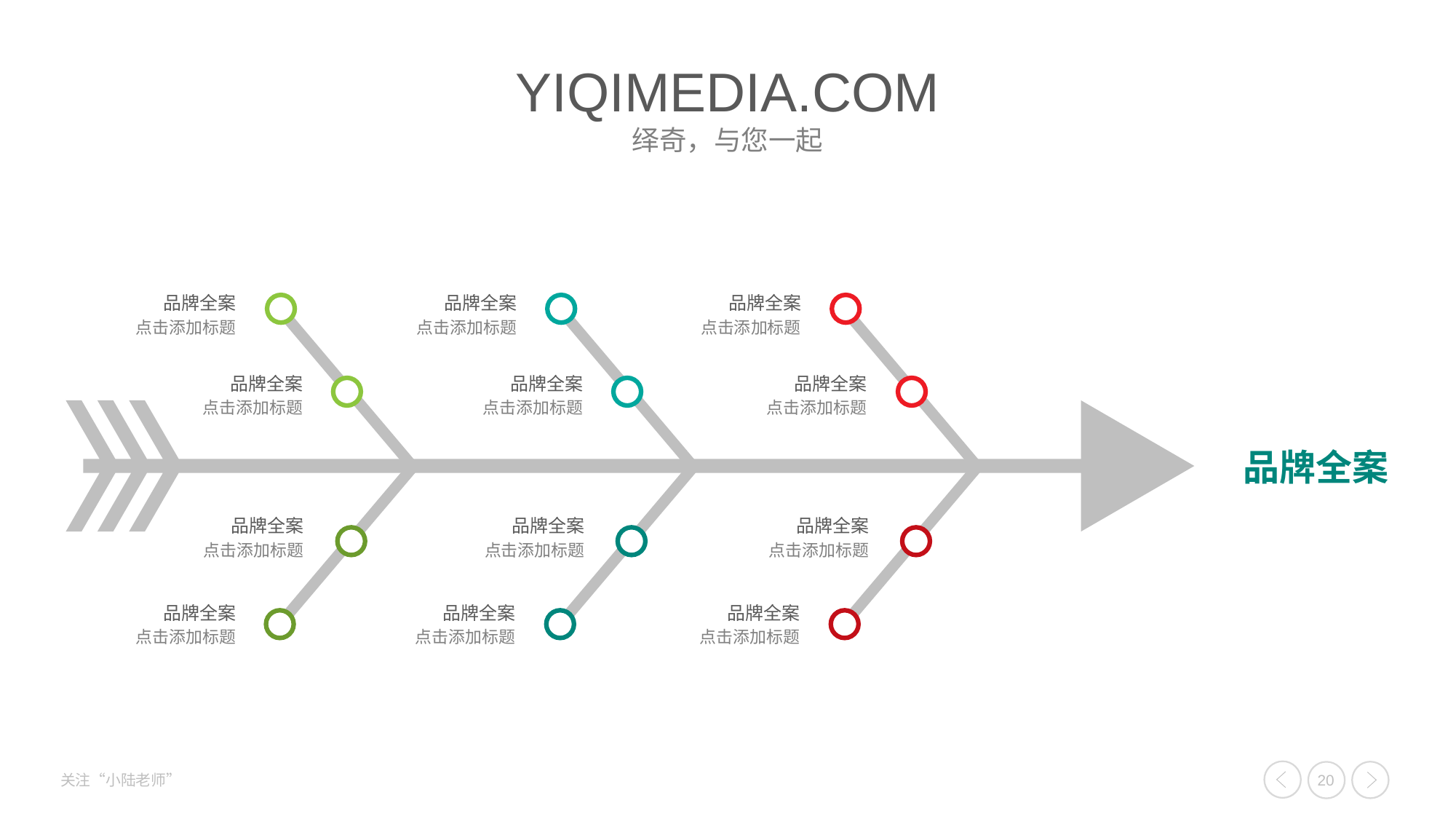

品牌全案
点击添加标题
品牌全案
点击添加标题
品牌全案
点击添加标题

品牌全案
点击添加标题
品牌全案
点击添加标题
品牌全案
点击添加标题

品牌全案
品牌全案
点击添加标题
品牌全案
点击添加标题
品牌全案
点击添加标题

品牌全案
点击添加标题
品牌全案
点击添加标题
品牌全案
点击添加标题